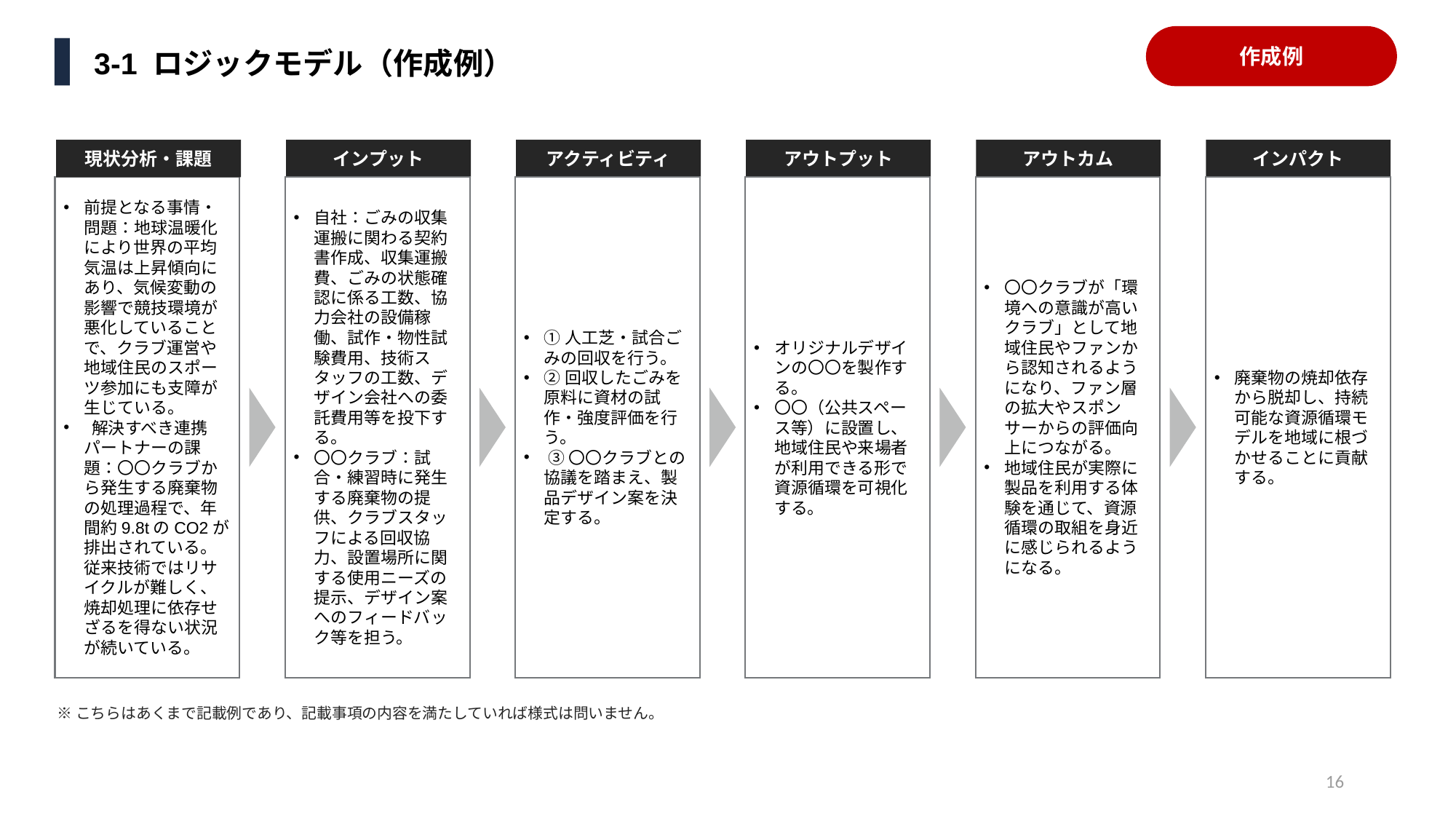

作成例
3-1 ロジックモデル（作成例）
現状分析・課題
インプット
アクティビティ
アウトプット
アウトカム
インパクト
前提となる事情・問題：地球温暖化により世界の平均気温は上昇傾向にあり、気候変動の影響で競技環境が悪化していることで、クラブ運営や地域住民のスポーツ参加にも支障が生じている。
 解決すべき連携パートナーの課題：〇〇クラブから発生する廃棄物の処理過程で、年間約9.8tのCO2が排出されている。従来技術ではリサイクルが難しく、焼却処理に依存せざるを得ない状況が続いている。
自社：ごみの収集運搬に関わる契約書作成、収集運搬費、ごみの状態確認に係る工数、協力会社の設備稼働、試作・物性試験費用、技術スタッフの工数、デザイン会社への委託費用等を投下する。
〇〇クラブ：試合・練習時に発生する廃棄物の提供、クラブスタッフによる回収協力、設置場所に関する使用ニーズの提示、デザイン案へのフィードバック等を担う。
①人工芝・試合ごみの回収を行う。
②回収したごみを原料に資材の試作・強度評価を行う。
 ③〇〇クラブとの協議を踏まえ、製品デザイン案を決定する。
オリジナルデザインの〇〇を製作する。
〇〇（公共スペース等）に設置し、地域住民や来場者が利用できる形で資源循環を可視化する。
〇〇クラブが「環境への意識が高いクラブ」として地域住民やファンから認知されるようになり、ファン層の拡大やスポンサーからの評価向上につながる。
地域住民が実際に製品を利用する体験を通じて、資源循環の取組を身近に感じられるようになる。
廃棄物の焼却依存から脱却し、持続可能な資源循環モデルを地域に根づかせることに貢献する。

※こちらはあくまで記載例であり、記載事項の内容を満たしていれば様式は問いません。
16